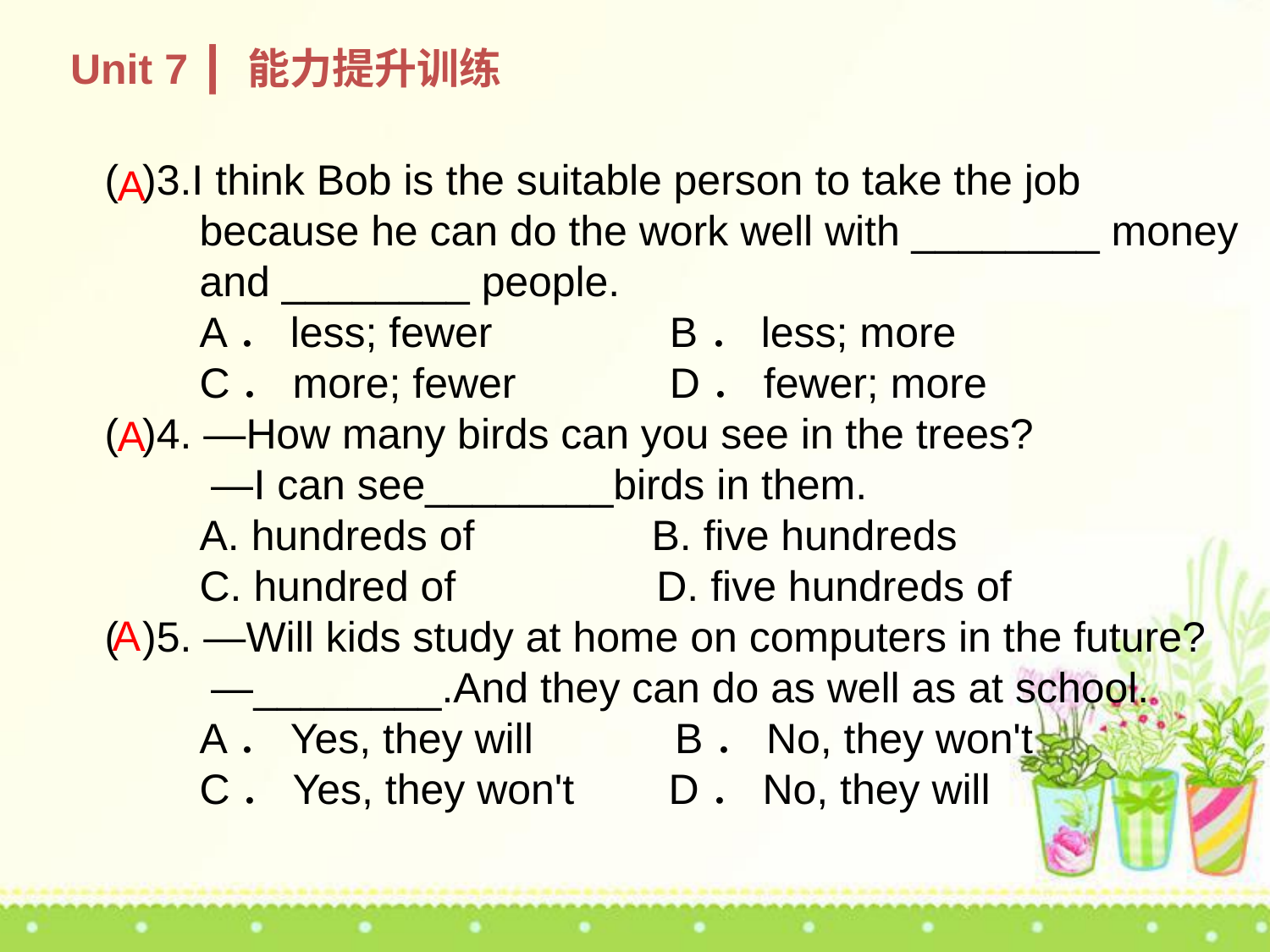

Unit 7 ┃ 能力提升训练
(  )3.I think Bob is the suitable person to take the job
        because he can do the work well with ________ money
        and ________ people.
        A．less; fewer               B．less; more
        C．more; fewer             D．fewer; more
(  )4. —How many birds can you see in the trees?
         —I can see________birds in them.
        A. hundreds of               B. five hundreds
        C. hundred of                 D. five hundreds of
(  )5. —Will kids study at home on computers in the future?
         —________.And they can do as well as at school.
        A．Yes, they will            B．No, they won't
        C．Yes, they won't        D．No, they will
A
A
 A